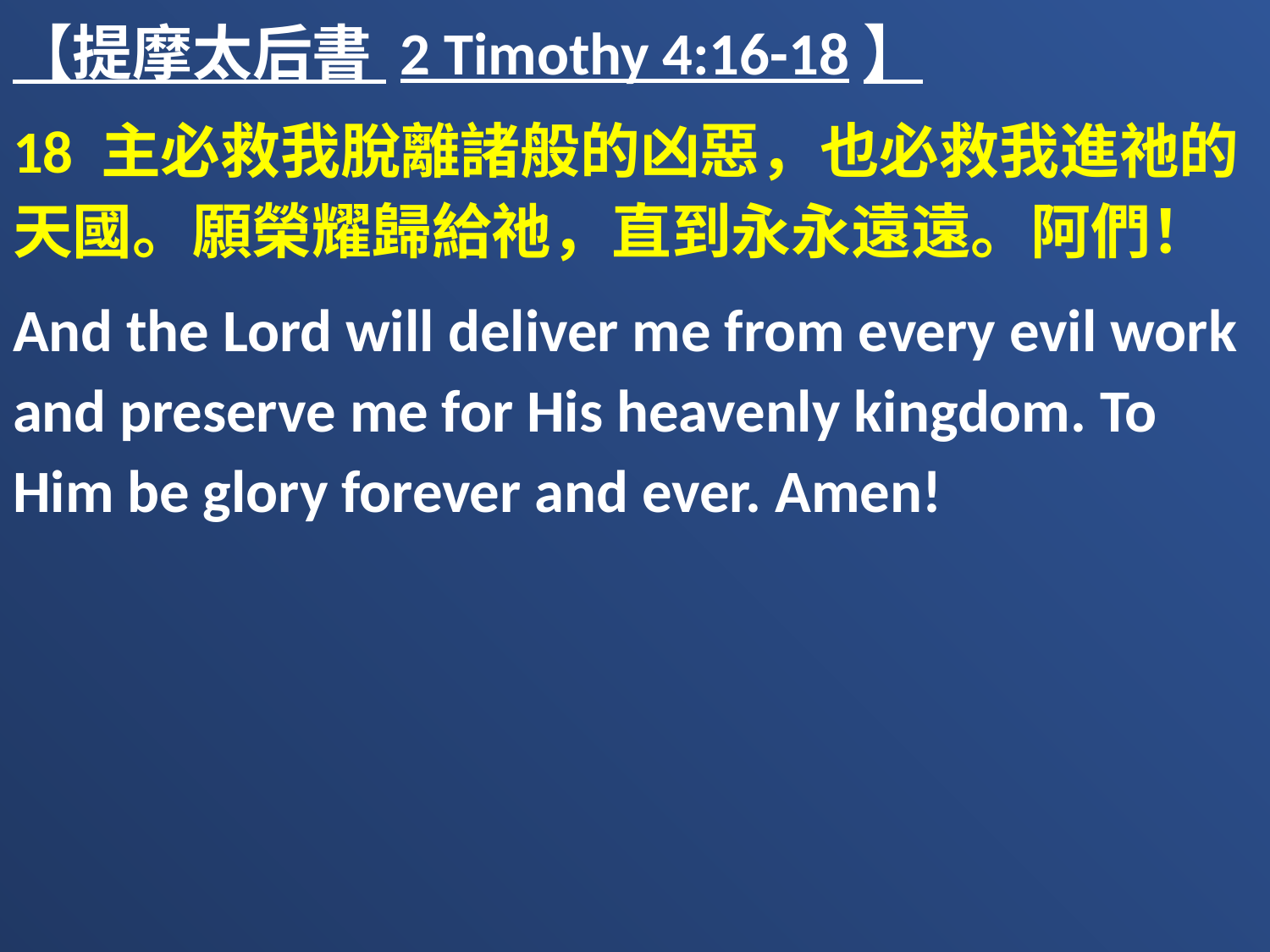

【提摩太后書 2 Timothy 4:16-18】
18 主必救我脫離諸般的凶惡，也必救我進祂的天國。願榮耀歸給祂，直到永永遠遠。阿們！
And the Lord will deliver me from every evil work and preserve me for His heavenly kingdom. To Him be glory forever and ever. Amen!